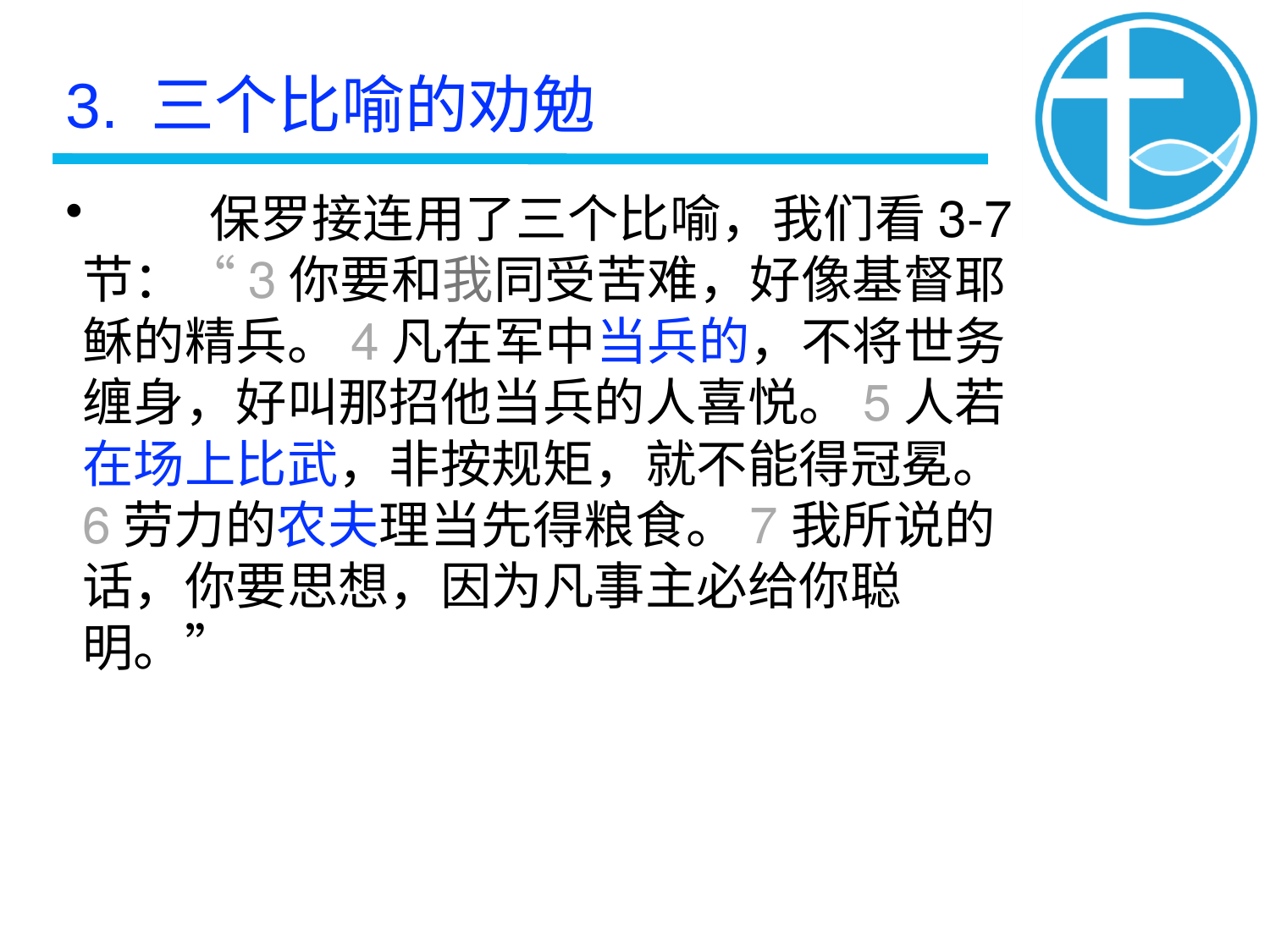

3. 三个比喻的劝勉
	保罗接连用了三个比喻，我们看3-7节：“3你要和我同受苦难，好像基督耶稣的精兵。4凡在军中当兵的，不将世务缠身，好叫那招他当兵的人喜悦。5人若在场上比武，非按规矩，就不能得冠冕。6劳力的农夫理当先得粮食。7我所说的话，你要思想，因为凡事主必给你聪明。”